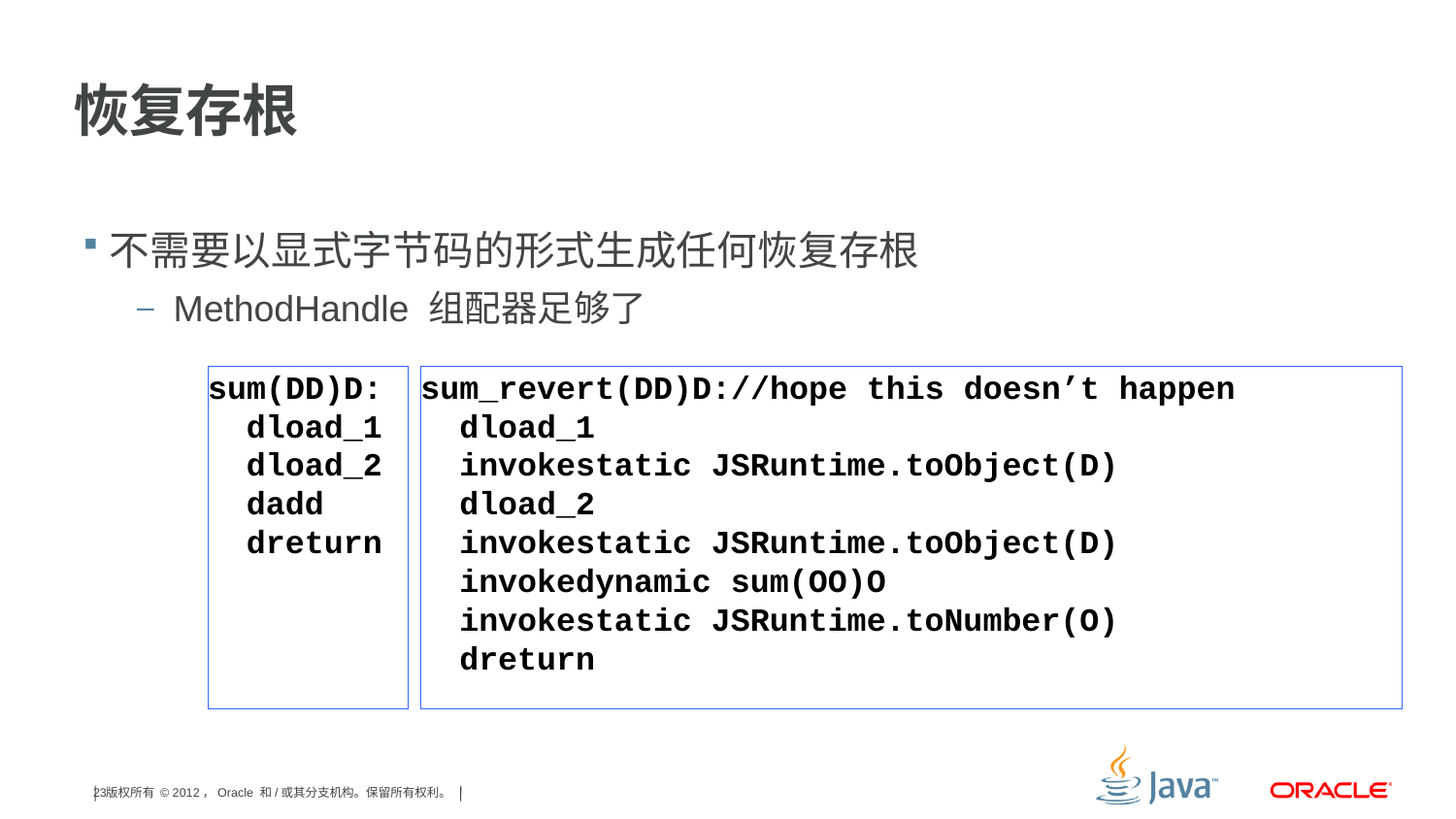

# 恢复存根
不需要以显式字节码的形式生成任何恢复存根
MethodHandle 组配器足够了
sum(DD)D:
  dload_1
  dload_2
  dadd
  dreturn
sum_revert(DD)D://hope this doesn’t happen
  dload_1
  invokestatic JSRuntime.toObject(D)
  dload_2
  invokestatic JSRuntime.toObject(D)
  invokedynamic sum(OO)O
  invokestatic JSRuntime.toNumber(O)
  dreturn